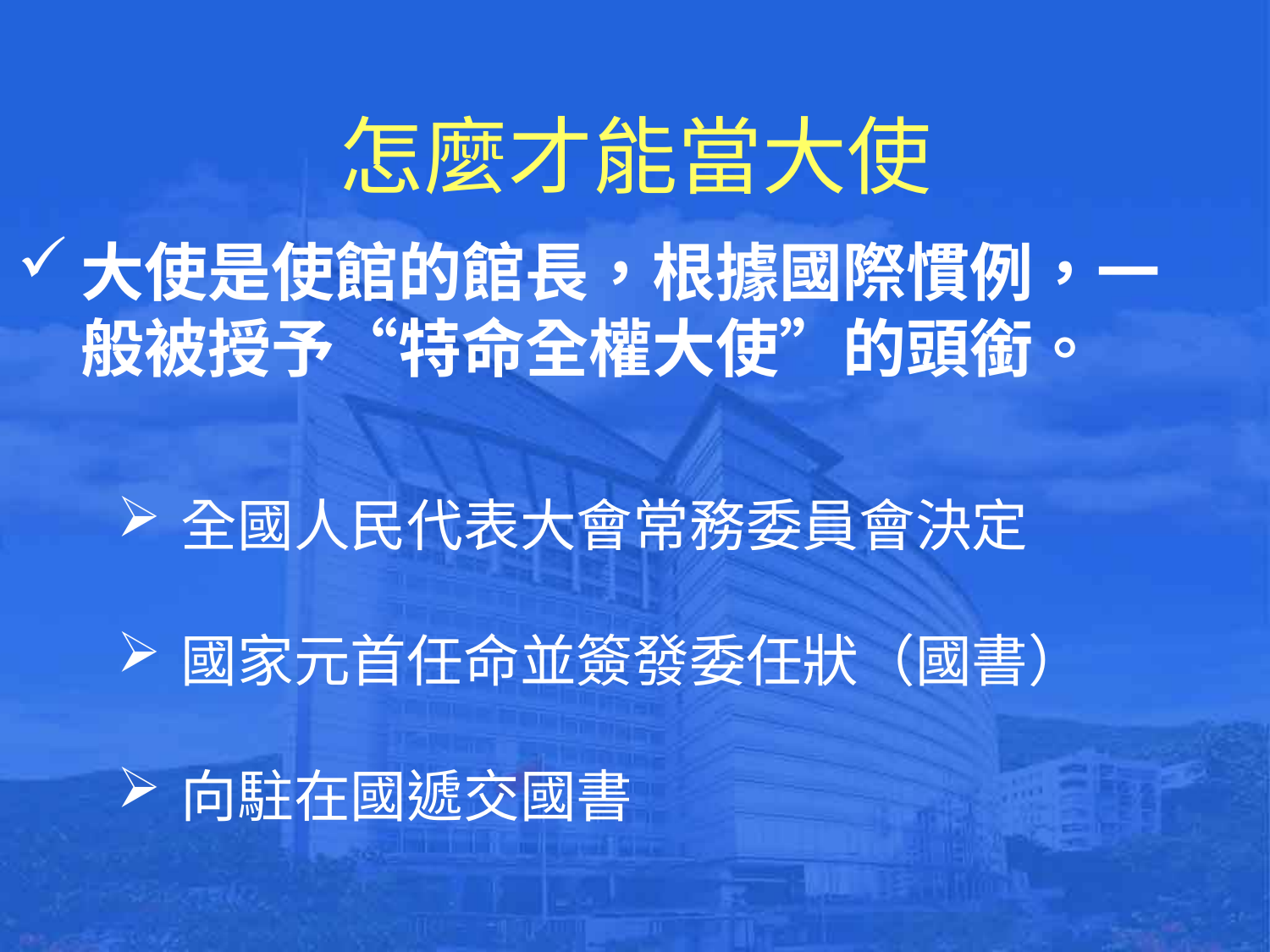

怎麼才能當大使
大使是使館的館長，根據國際慣例，一般被授予“特命全權大使”的頭銜。
全國人民代表大會常務委員會決定
國家元首任命並簽發委任狀（國書）
向駐在國遞交國書